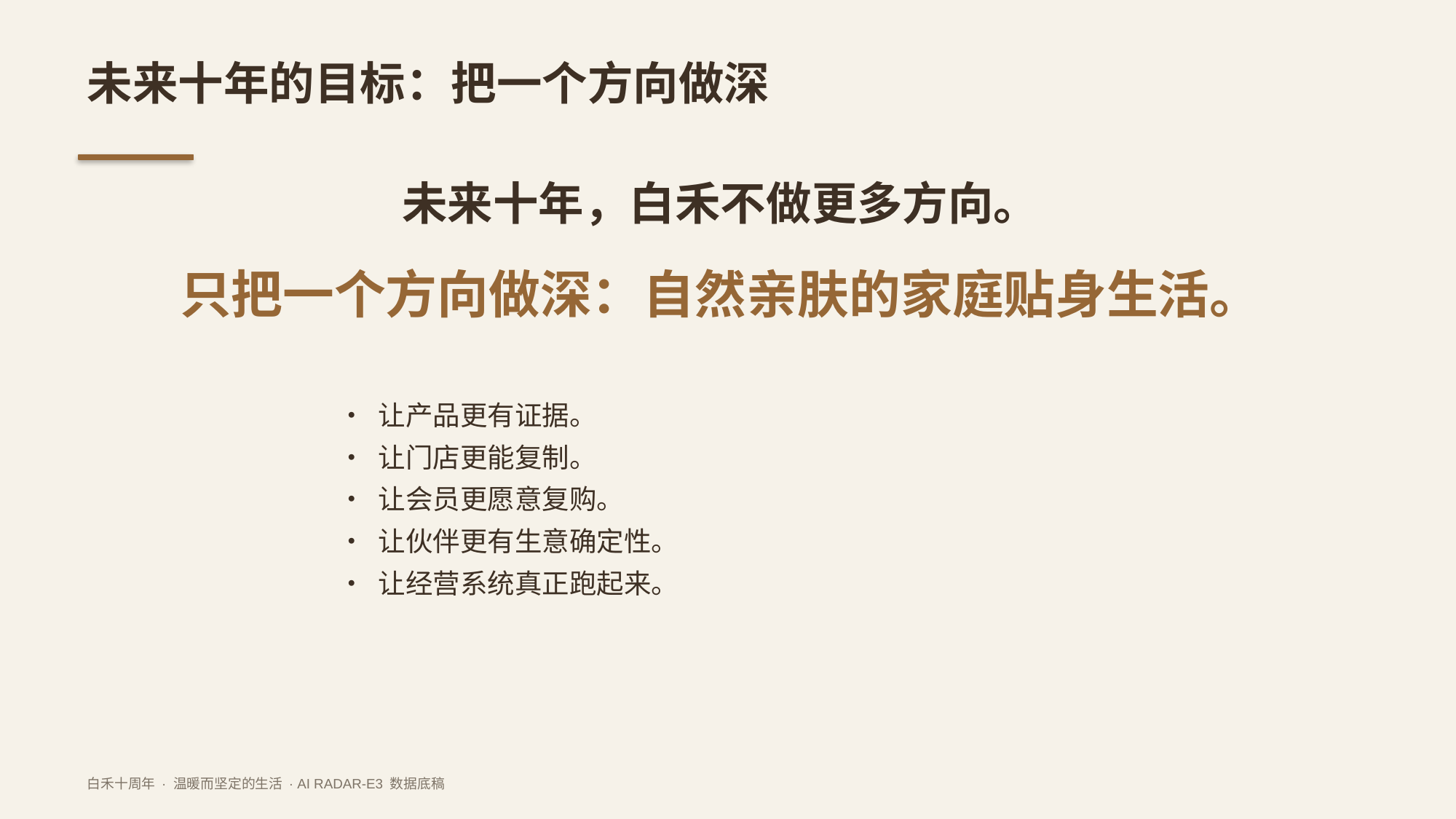

未来十年的目标：把一个方向做深

未来十年，白禾不做更多方向。
只把一个方向做深：自然亲肤的家庭贴身生活。
• 让产品更有证据。
• 让门店更能复制。
• 让会员更愿意复购。
• 让伙伴更有生意确定性。
• 让经营系统真正跑起来。
白禾十周年 · 温暖而坚定的生活 · AI RADAR-E3 数据底稿